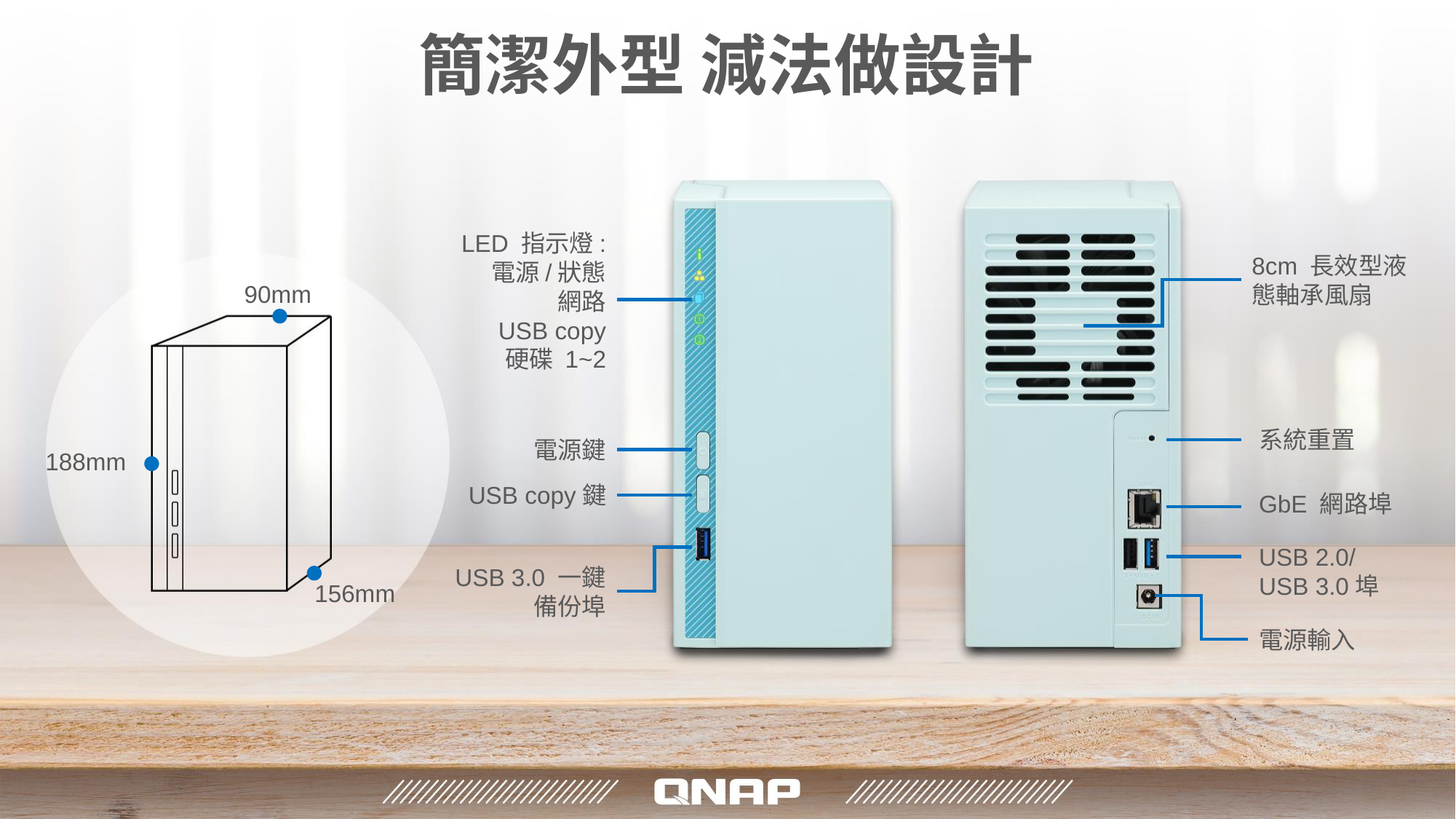

# 簡潔外型 減法做設計
LED 指示燈:
電源/狀態
網路
USB copy
硬碟 1~2
8cm 長效型液態軸承風扇
90mm

系統重置
電源鍵
188mm

USB copy鍵
GbE 網路埠
USB 2.0/
USB 3.0埠
USB 3.0 一鍵備份埠

156mm
電源輸入